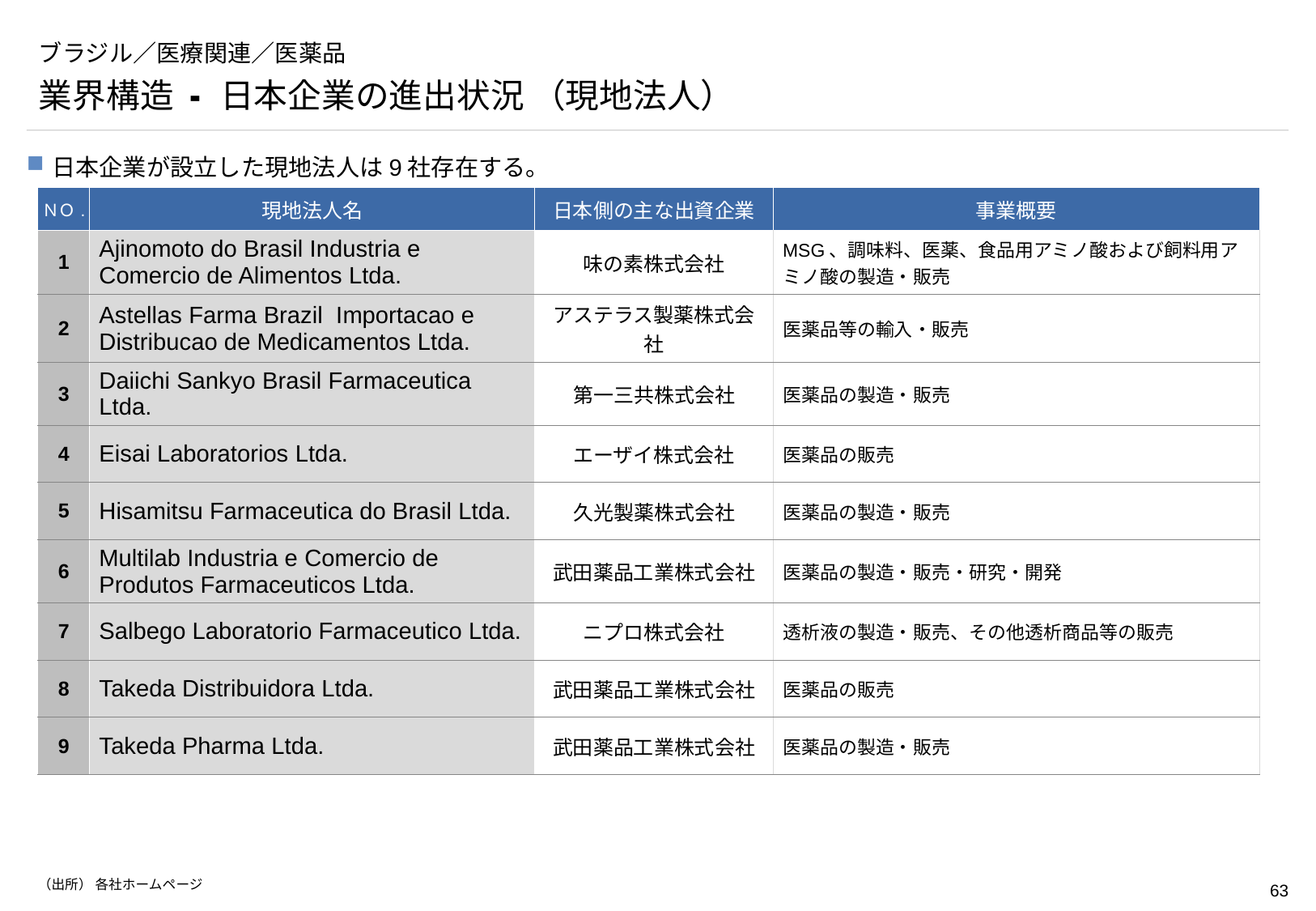

# ブラジル／医療関連／医薬品
業界構造 - 日本企業の進出状況 （現地法人）
日本企業が設立した現地法人は9社存在する。
| ＮＯ. | 現地法人名 | 日本側の主な出資企業 | 事業概要 |
| --- | --- | --- | --- |
| 1 | Ajinomoto do Brasil Industria e Comercio de Alimentos Ltda. | 味の素株式会社 | MSG、調味料、医薬、食品用アミノ酸および飼料用アミノ酸の製造・販売 |
| 2 | Astellas Farma Brazil Importacao e Distribucao de Medicamentos Ltda. | アステラス製薬株式会社 | 医薬品等の輸入・販売 |
| 3 | Daiichi Sankyo Brasil Farmaceutica Ltda. | 第一三共株式会社 | 医薬品の製造・販売 |
| 4 | Eisai Laboratorios Ltda. | エーザイ株式会社 | 医薬品の販売 |
| 5 | Hisamitsu Farmaceutica do Brasil Ltda. | 久光製薬株式会社 | 医薬品の製造・販売 |
| 6 | Multilab Industria e Comercio de Produtos Farmaceuticos Ltda. | 武田薬品工業株式会社 | 医薬品の製造・販売・研究・開発 |
| 7 | Salbego Laboratorio Farmaceutico Ltda. | ニプロ株式会社 | 透析液の製造・販売、その他透析商品等の販売 |
| 8 | Takeda Distribuidora Ltda. | 武田薬品工業株式会社 | 医薬品の販売 |
| 9 | Takeda Pharma Ltda. | 武田薬品工業株式会社 | 医薬品の製造・販売 |
（出所） 各社ホームページ